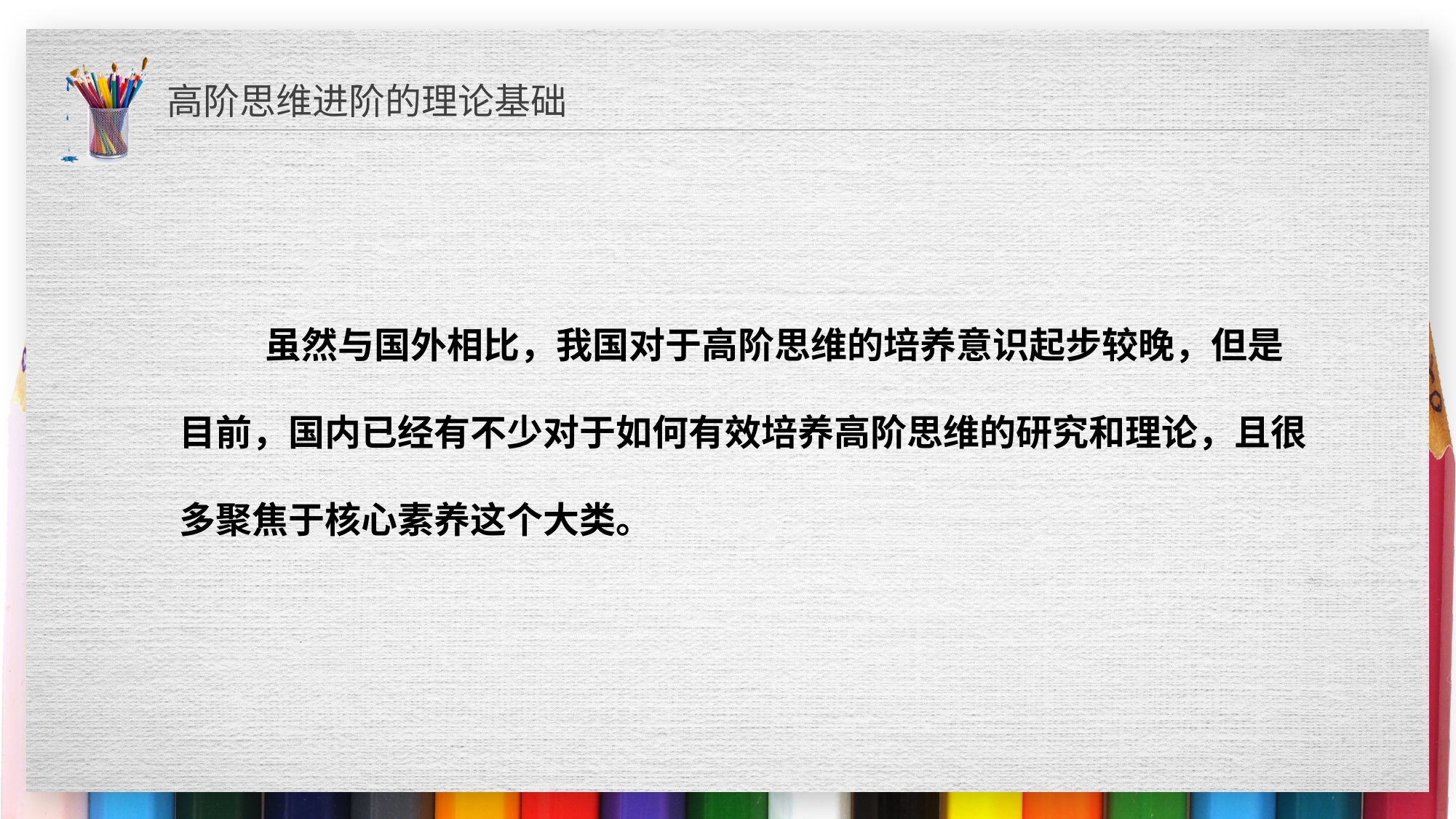

高阶思维进阶的理论基础
虽然与国外相比，我国对于高阶思维的培养意识起步较晚，但是目前，国内已经有不少对于如何有效培养高阶思维的研究和理论，且很多聚焦于核心素养这个大类。

13